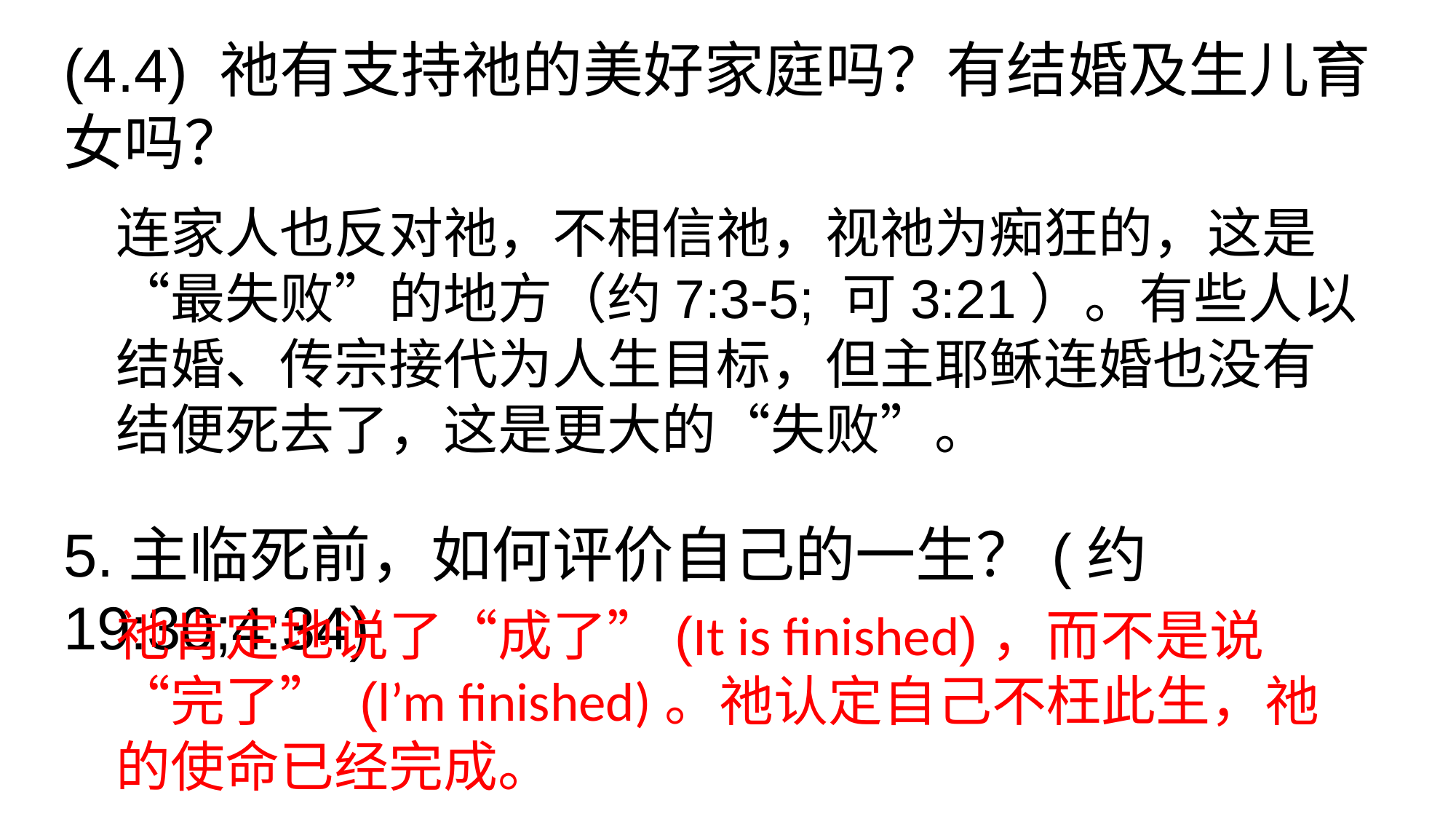

(4.4) 祂有支持祂的美好家庭吗？有结婚及生儿育女吗？
连家人也反对祂，不相信祂，视祂为痴狂的，这是 “最失败”的地方（约7:3-5; 可3:21）。有些人以结婚、传宗接代为人生目标，但主耶稣连婚也没有结便死去了，这是更大的“失败”。
5.主临死前，如何评价自己的一生？(约19:30;4:34)
祂肯定地说了“成了”(It is finished)，而不是说“完了” (l’m finished)。祂认定自己不枉此生，祂的使命已经完成。
此照片，作者: 未知作者，许可证: CC BY